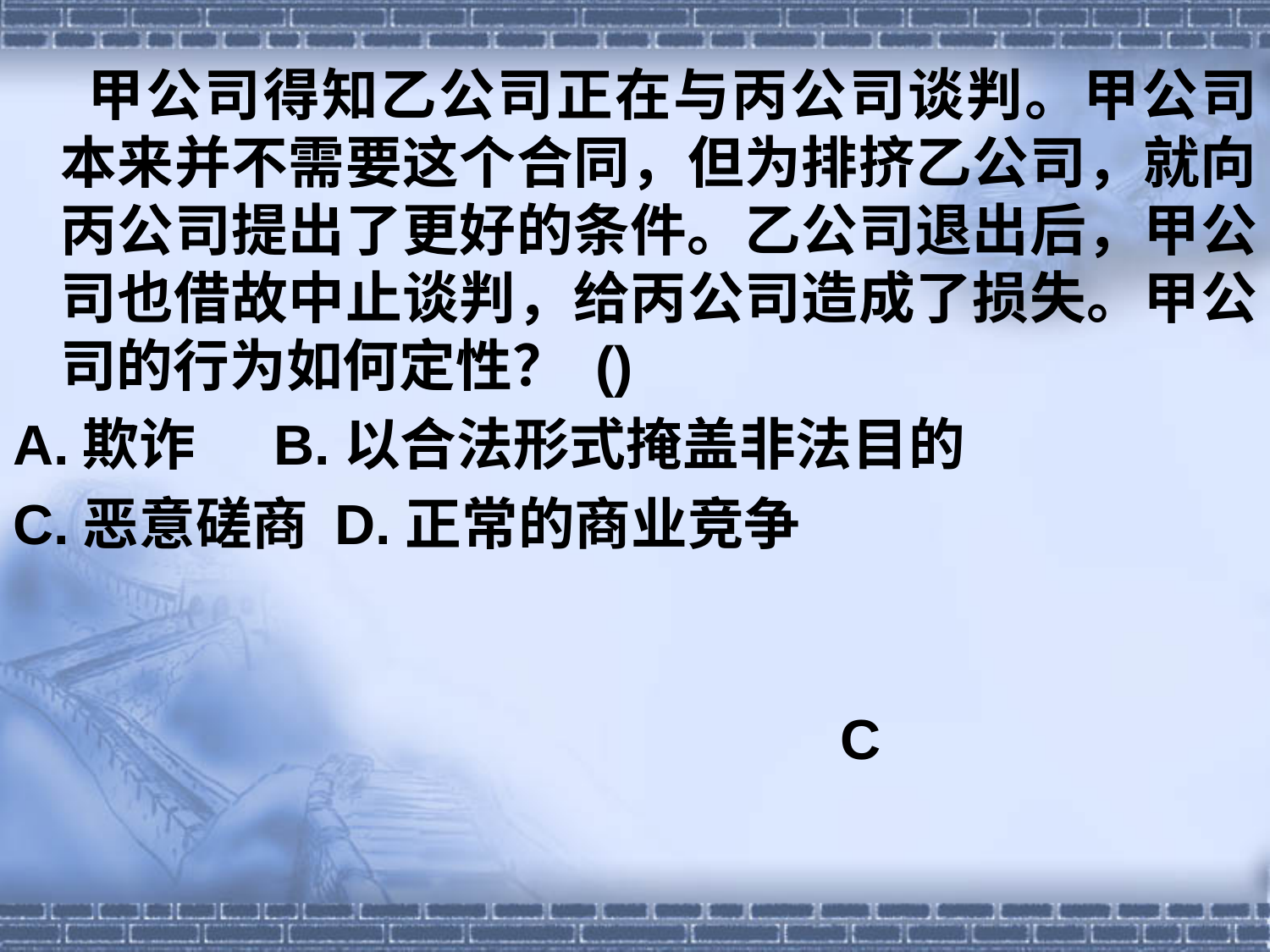

甲公司得知乙公司正在与丙公司谈判。甲公司本来并不需要这个合同，但为排挤乙公司，就向丙公司提出了更好的条件。乙公司退出后，甲公司也借故中止谈判，给丙公司造成了损失。甲公司的行为如何定性？ ()
A.欺诈     B.以合法形式掩盖非法目的
C.恶意磋商 D.正常的商业竞争

C